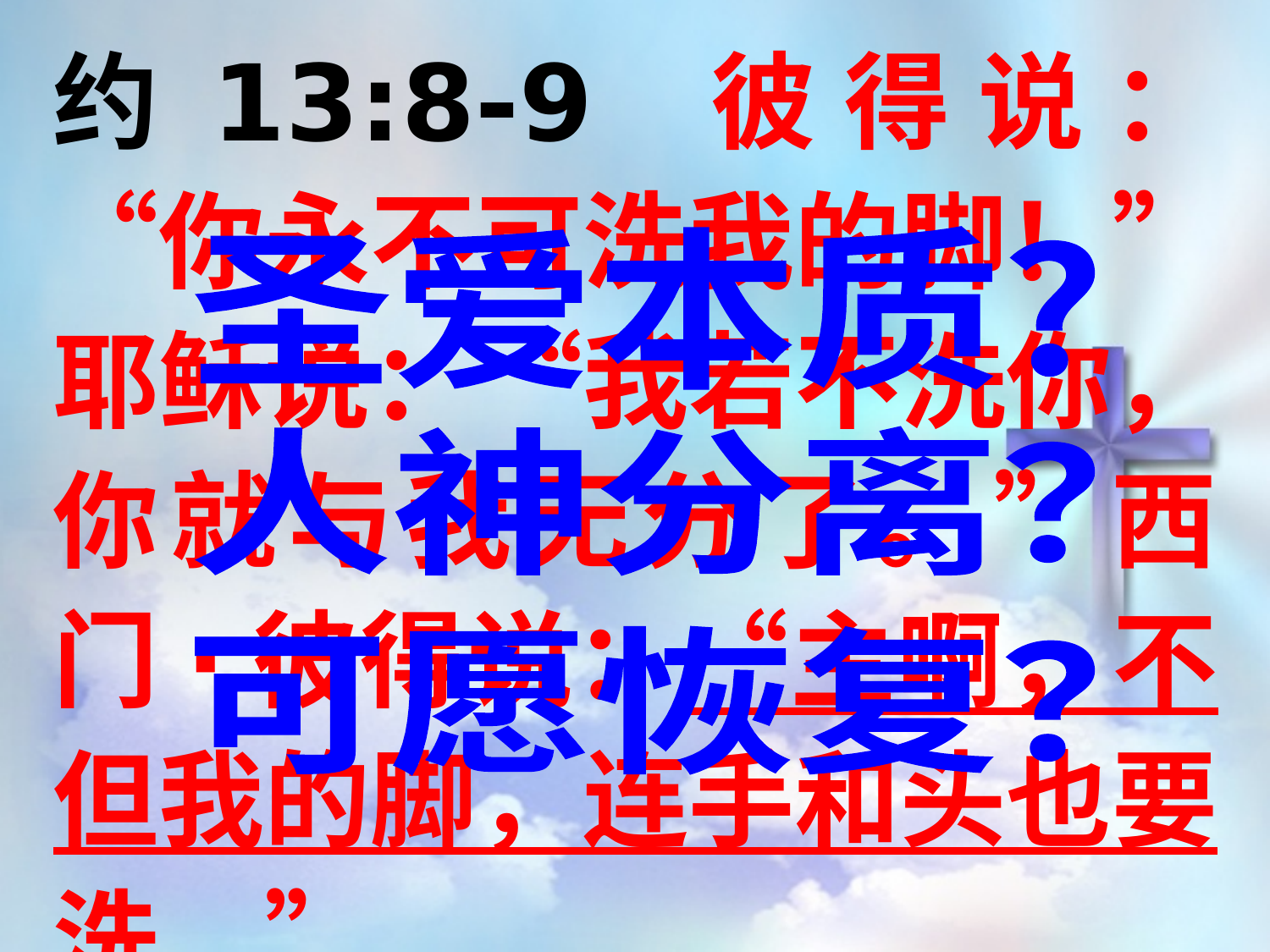

约13:8-9 彼得说：“你永不可洗我的脚！”耶稣说：“我若不洗你，你就与我无分了。”西门·彼得说：“主啊，不但我的脚，连手和头也要洗。”
圣爱本质?
人神分离？
可愿恢复？